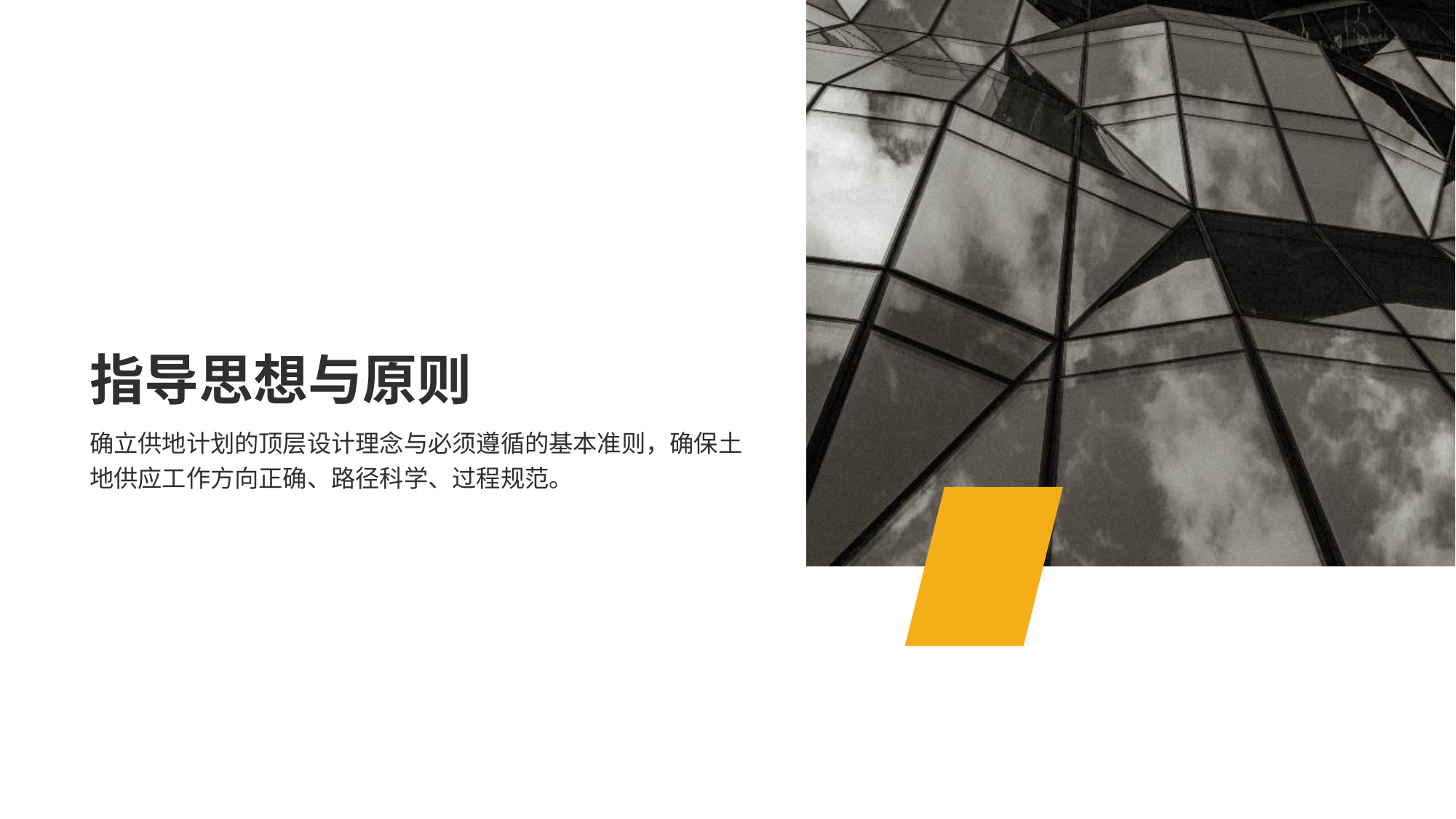

指导思想与原则
确立供地计划的顶层设计理念与必须遵循的基本准则，确保土地供应工作方向正确、路径科学、过程规范。